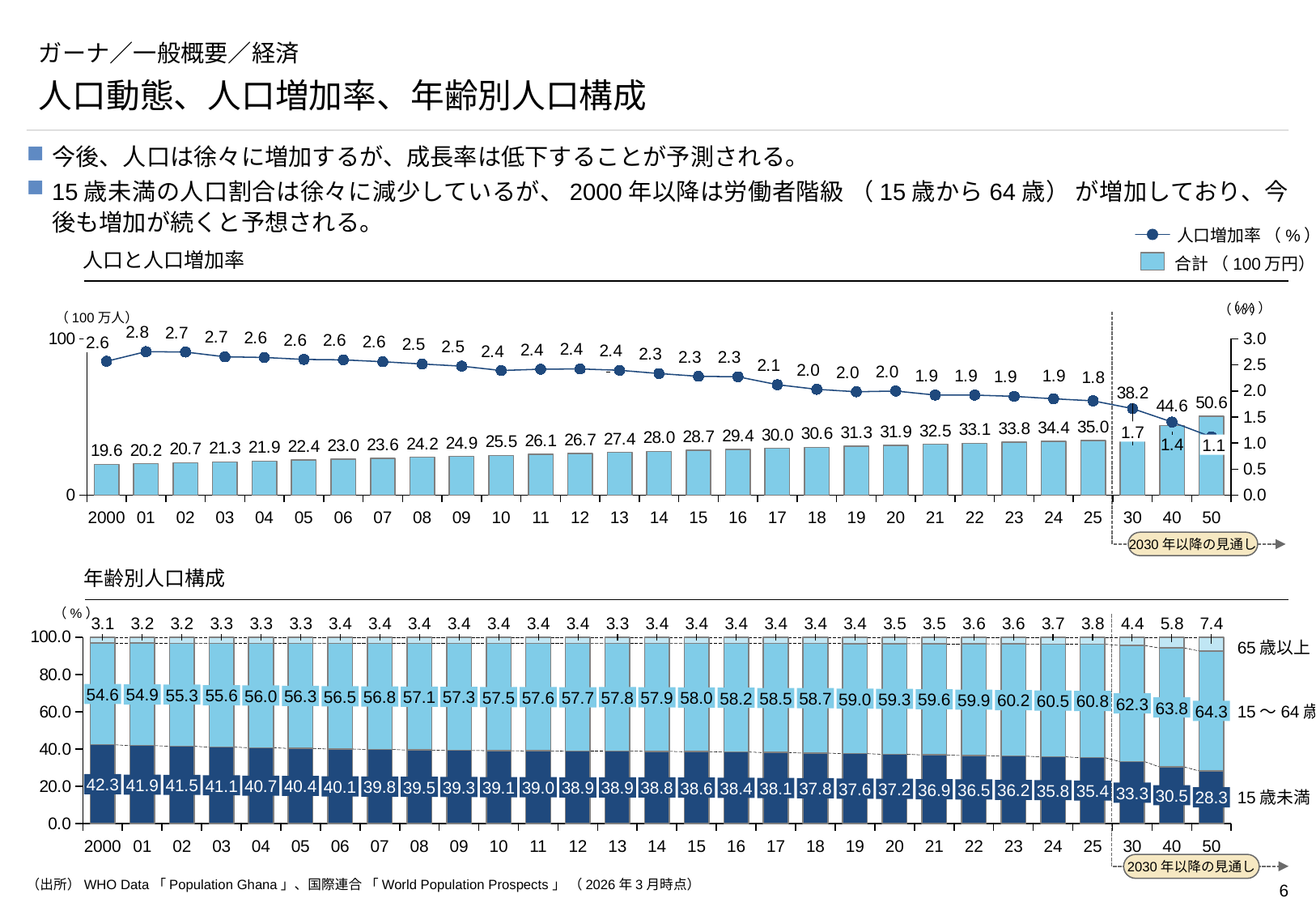

# ガーナ／一般概要／経済
人口動態、人口増加率、年齢別人口構成
今後、人口は徐々に増加するが、成長率は低下することが予測される。
15歳未満の人口割合は徐々に減少しているが、2000年以降は労働者階級 （15歳から64歳） が増加しており、今後も増加が続くと予想される。
人口増加率 （%）

人口と人口増加率

合計 （100万円）
（%）
（%）

### Chart

| Category |  |  |
|---|---|---|
（100万人）

2030年以降の見通し
2.6
1.7
1.1
2000
01
02
03
04
05
06
07
08
09
10
11
12
13
14
15
16
17
18
19
20
21
22
23
24
25
30
40
50
年齢別人口構成

### Chart

| Category |  |  |  |
|---|---|---|---|
（%）

2030年以降の見通し
65歳以上
54.6
54.9
55.3
55.6
56.0
56.3
56.5
56.8
57.1
57.3
57.5
57.6
57.8
57.7
57.9
58.0
58.2
58.5
58.7
59.0
59.3
59.6
59.9
60.2
60.5
60.8
62.3
63.8
64.3
15～64歳
42.3
41.9
41.5
41.1
40.7
40.4
40.1
39.8
39.5
39.3
39.1
39.0
38.9
38.9
38.8
38.6
38.4
38.1
37.8
37.6
37.2
36.9
36.5
36.2
35.8
35.4
33.3
30.5
28.3
15歳未満
2000
01
02
03
04
05
06
07
08
09
10
11
12
13
14
15
16
17
18
19
20
21
22
23
24
25
30
40
50
（出所）WHO Data「Population Ghana」、国際連合 「World Population Prospects」 （2026年3月時点）